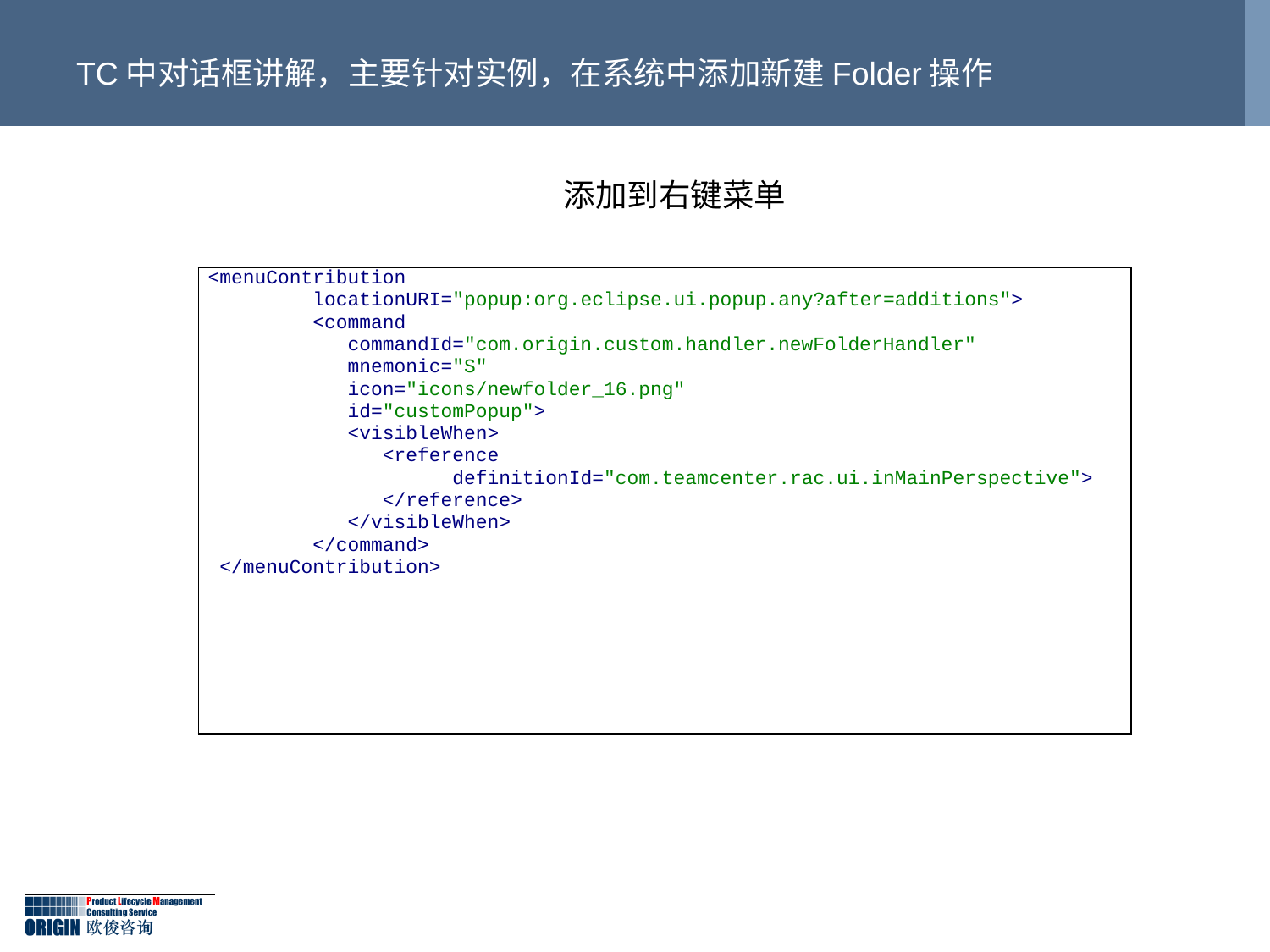

# TC中对话框讲解，主要针对实例，在系统中添加新建Folder操作
	添加到右键菜单

| <menuContribution locationURI="popup:org.eclipse.ui.popup.any?after=additions"> <command commandId="com.origin.custom.handler.newFolderHandler" mnemonic="S" icon="icons/newfolder\_16.png" id="customPopup"> <visibleWhen> <reference definitionId="com.teamcenter.rac.ui.inMainPerspective"> </reference> </visibleWhen> </command> </menuContribution> |
| --- |